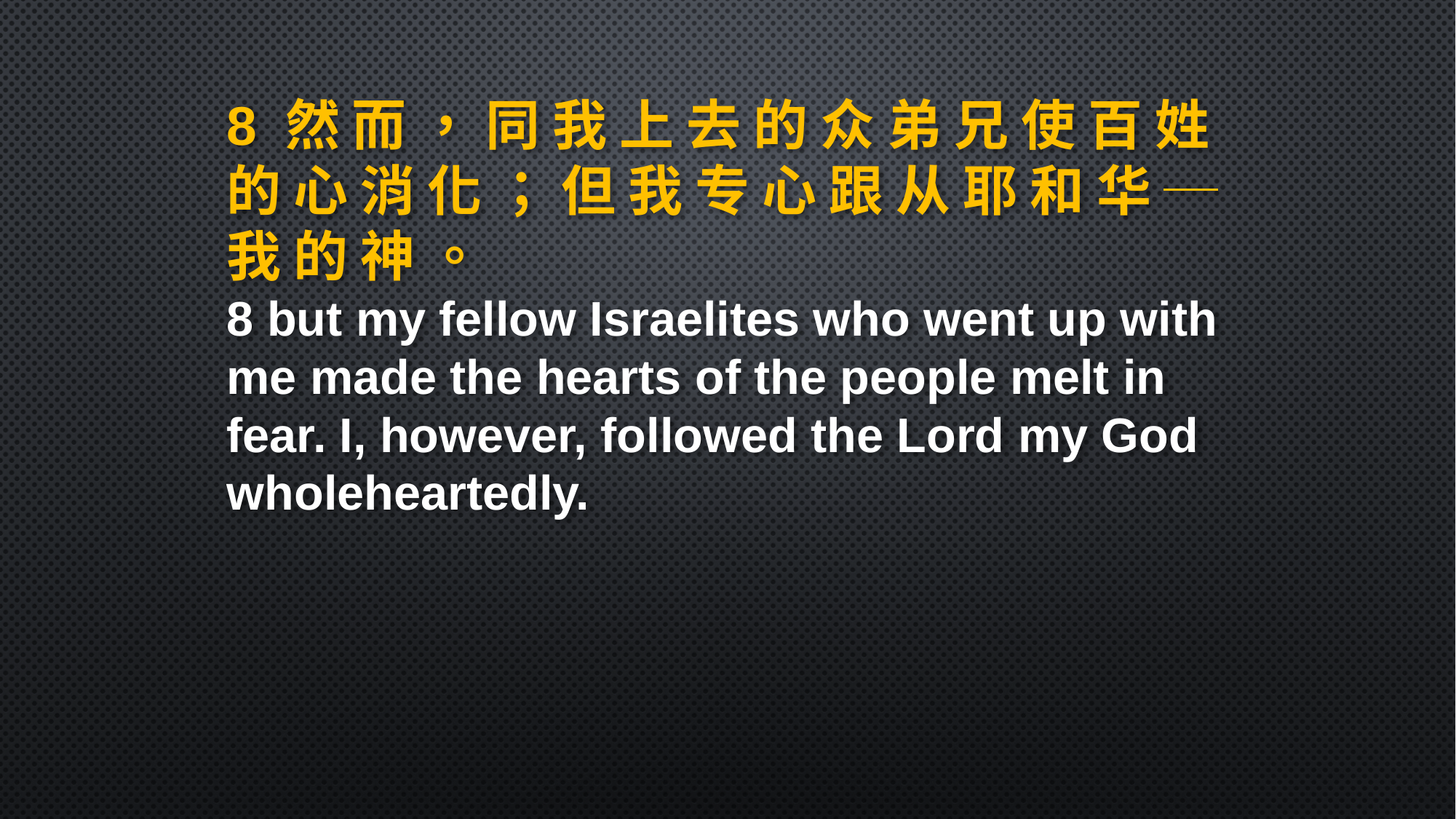

8 然 而 ， 同 我 上 去 的 众 弟 兄 使 百 姓 的 心 消 化 ； 但 我 专 心 跟 从 耶 和 华 ─ 我 的 神 。
8 but my fellow Israelites who went up with me made the hearts of the people melt in fear. I, however, followed the Lord my God wholeheartedly.